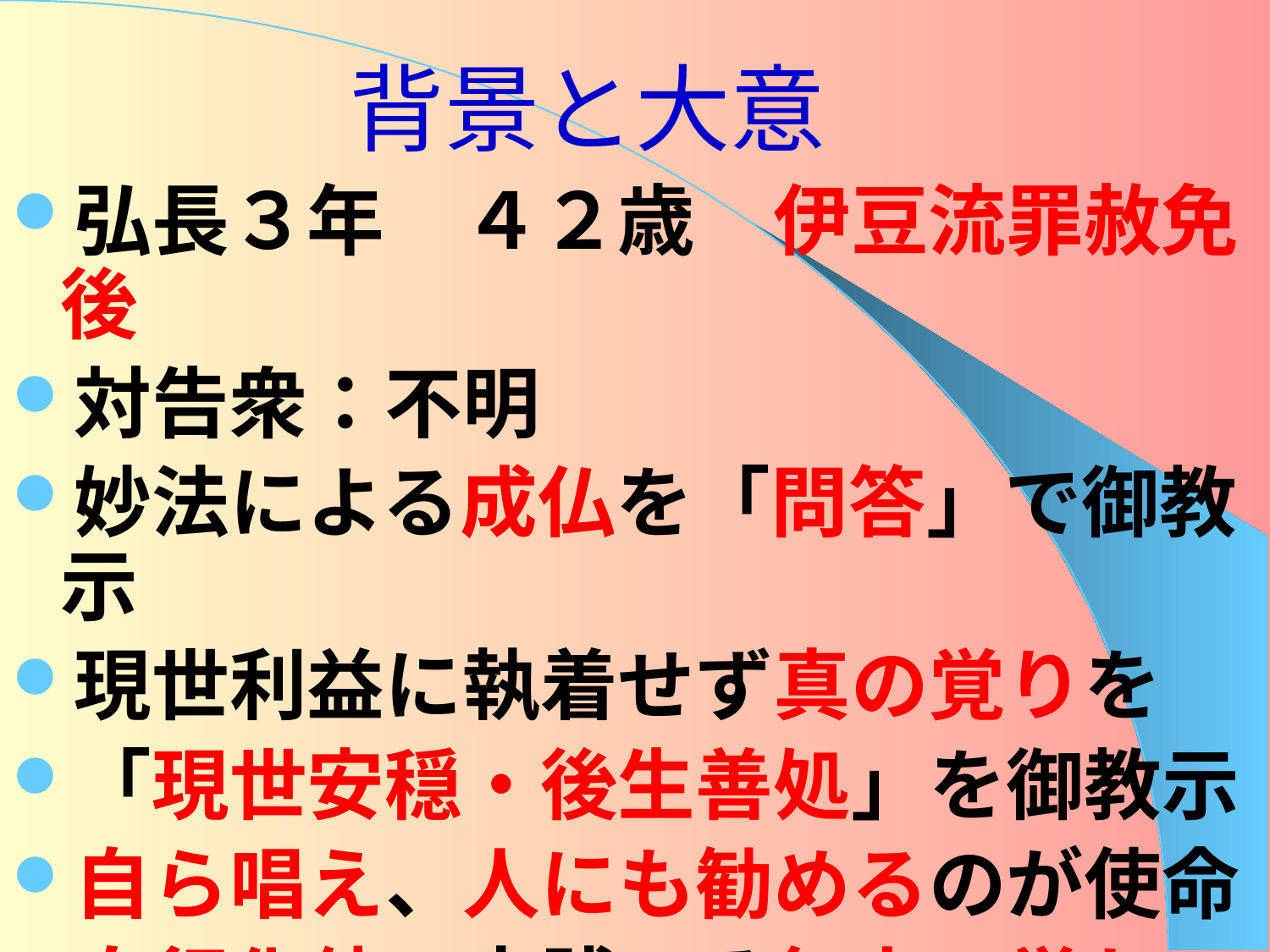

# 背景と大意
弘長３年　４２歳　伊豆流罪赦免後
対告衆：不明
妙法による成仏を「問答」で御教示
現世利益に執着せず真の覚りを
「現世安穏・後生善処」を御教示
自ら唱え、人にも勧めるのが使命
自行化他の実践こそ無上の誉れ